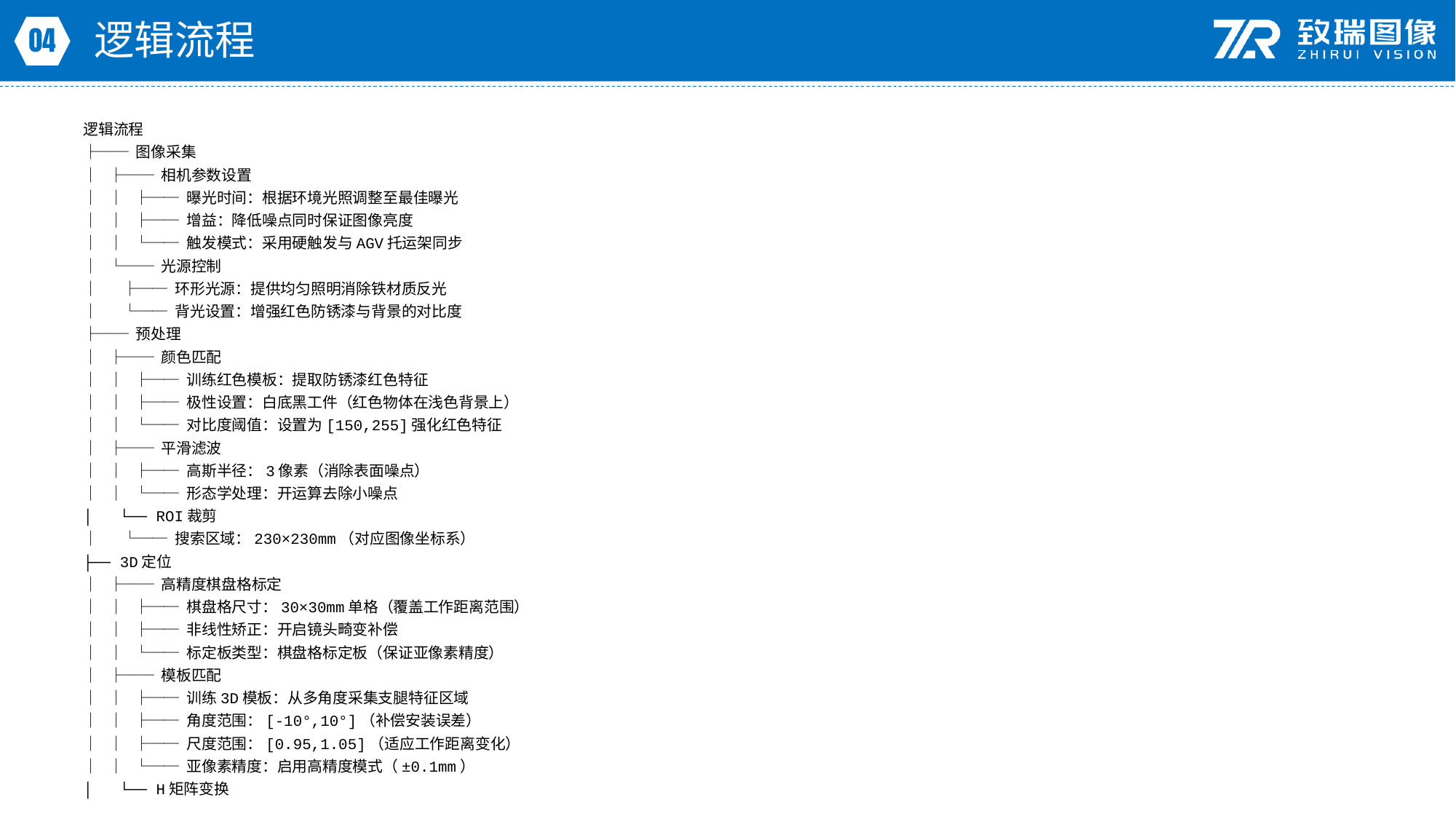

逻辑流程
04

逻辑流程
├── 图像采集
│   ├── 相机参数设置
│   │   ├── 曝光时间：根据环境光照调整至最佳曝光
│   │   ├── 增益：降低噪点同时保证图像亮度
│   │   └── 触发模式：采用硬触发与AGV托运架同步
│   └── 光源控制
│       ├── 环形光源：提供均匀照明消除铁材质反光
│       └── 背光设置：增强红色防锈漆与背景的对比度
├── 预处理
│   ├── 颜色匹配
│   │   ├── 训练红色模板：提取防锈漆红色特征
│   │   ├── 极性设置：白底黑工件（红色物体在浅色背景上）
│   │   └── 对比度阈值：设置为[150,255]强化红色特征
│   ├── 平滑滤波
│   │   ├── 高斯半径：3像素（消除表面噪点）
│   │   └── 形态学处理：开运算去除小噪点
│   └── ROI裁剪
│       └── 搜索区域：230×230mm（对应图像坐标系）
├── 3D定位
│   ├── 高精度棋盘格标定
│   │   ├── 棋盘格尺寸：30×30mm单格（覆盖工作距离范围）
│   │   ├── 非线性矫正：开启镜头畸变补偿
│   │   └── 标定板类型：棋盘格标定板（保证亚像素精度）
│   ├── 模板匹配
│   │   ├── 训练3D模板：从多角度采集支腿特征区域
│   │   ├── 角度范围：[-10°,10°]（补偿安装误差）
│   │   ├── 尺度范围：[0.95,1.05]（适应工作距离变化）
│   │   └── 亚像素精度：启用高精度模式（±0.1mm）
│   └── H矩阵变换